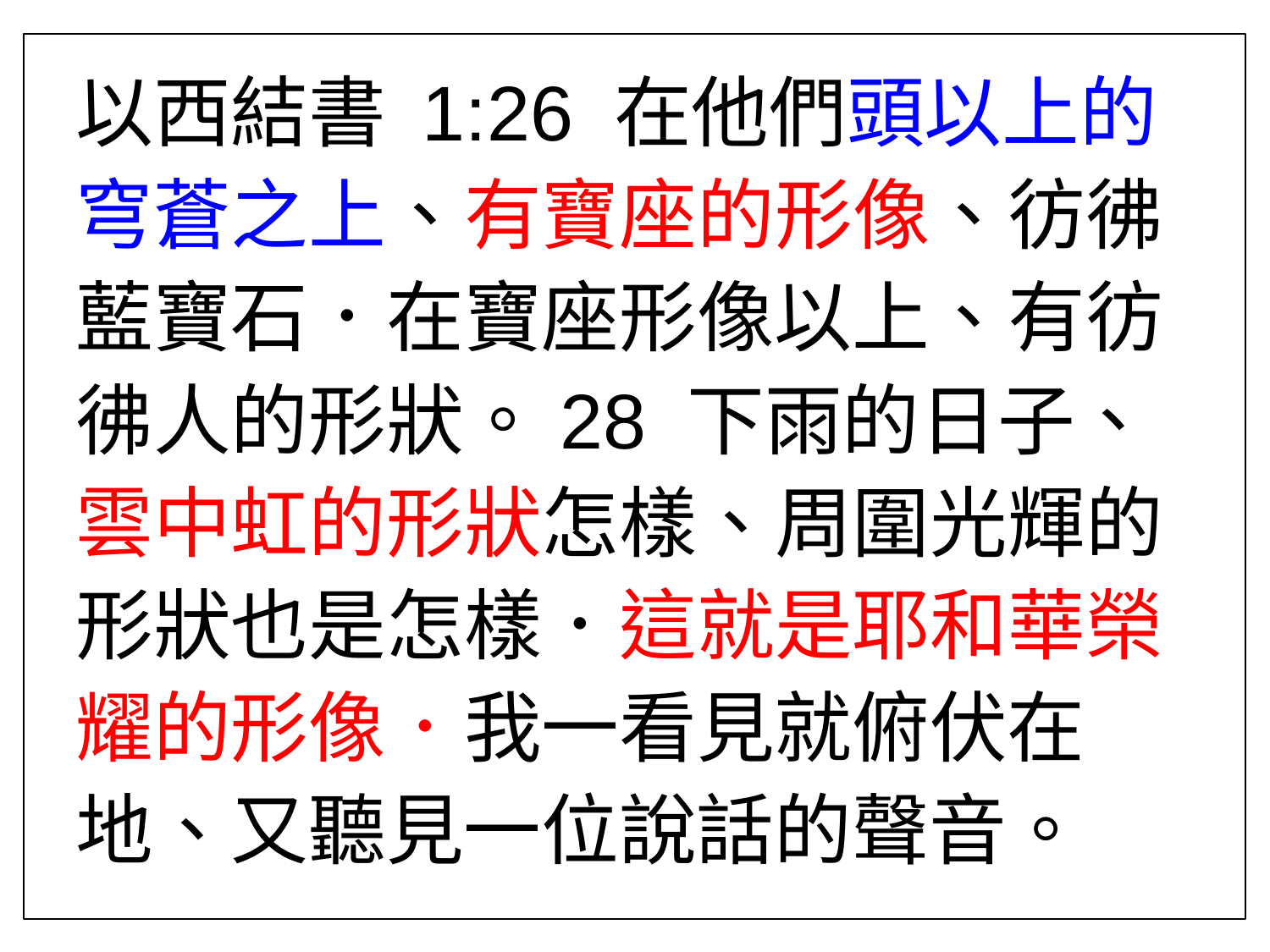

以西結書 1:26 在他們頭以上的穹蒼之上、有寶座的形像、彷彿藍寶石．在寶座形像以上、有彷彿人的形狀。28 下雨的日子、雲中虹的形狀怎樣、周圍光輝的形狀也是怎樣．這就是耶和華榮耀的形像．我一看見就俯伏在地、又聽見一位說話的聲音。